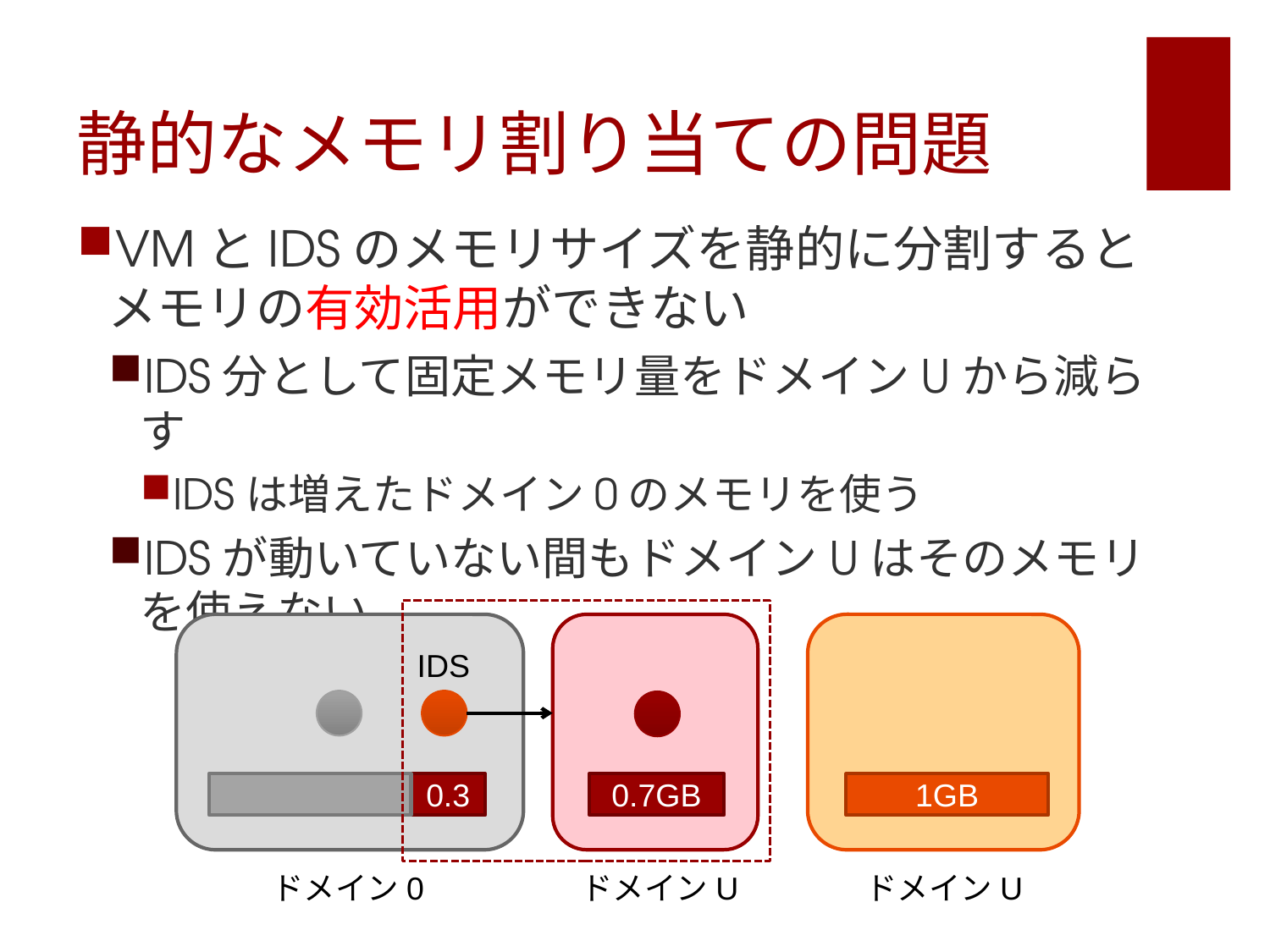

# 静的なメモリ割り当ての問題
VMとIDSのメモリサイズを静的に分割するとメモリの有効活用ができない
IDS分として固定メモリ量をドメインUから減らす
IDSは増えたドメイン0のメモリを使う
IDSが動いていない間もドメインUはそのメモリを使えない

IDS

0.3
0.7GB
1GB
ドメイン0
ドメインU
ドメインU